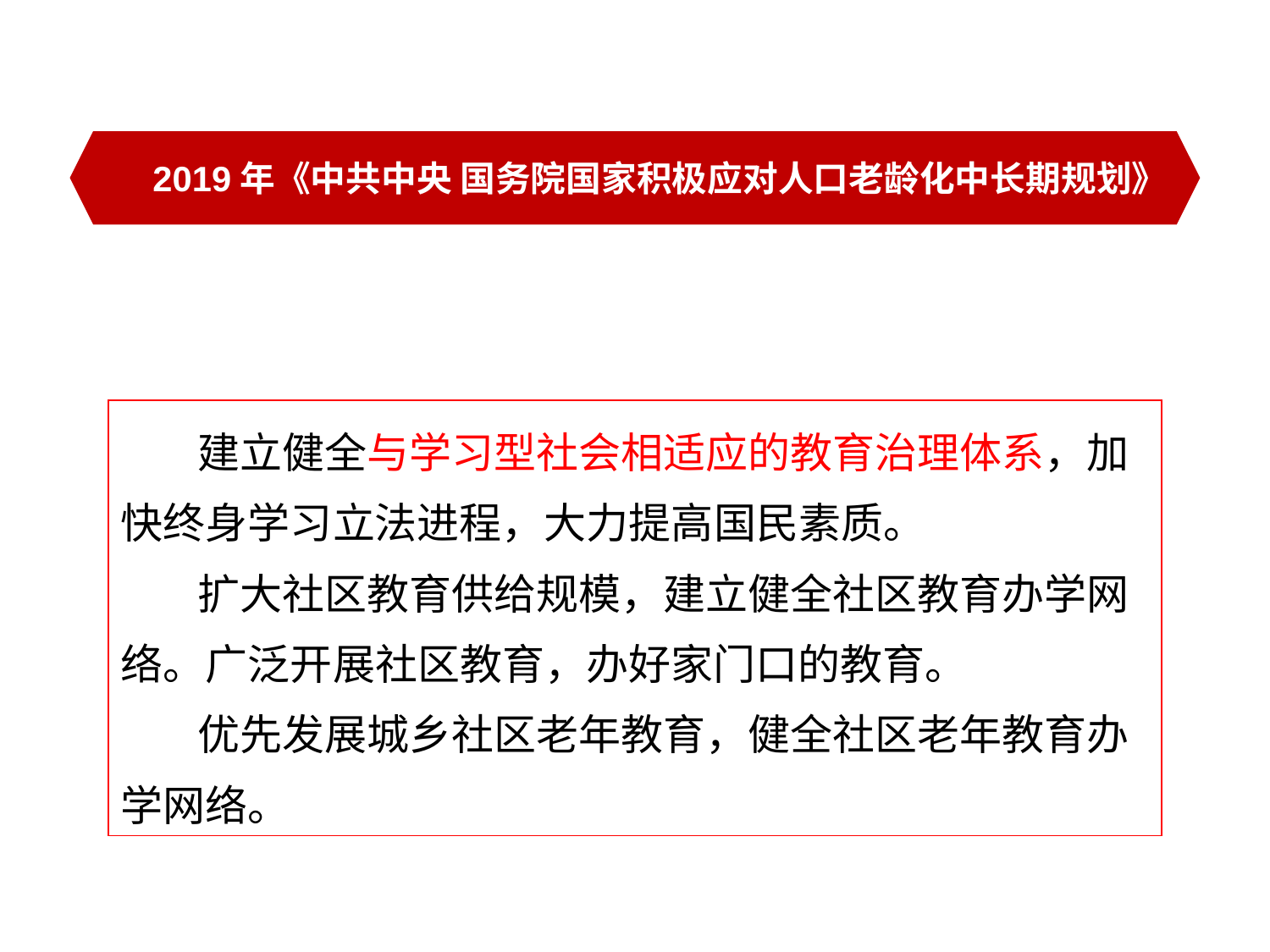

2019年《中共中央 国务院国家积极应对人口老龄化中长期规划》
       建立健全与学习型社会相适应的教育治理体系，加快终身学习立法进程，大力提高国民素质。
       扩大社区教育供给规模，建立健全社区教育办学网络。广泛开展社区教育，办好家门口的教育。
       优先发展城乡社区老年教育，健全社区老年教育办学网络。
25